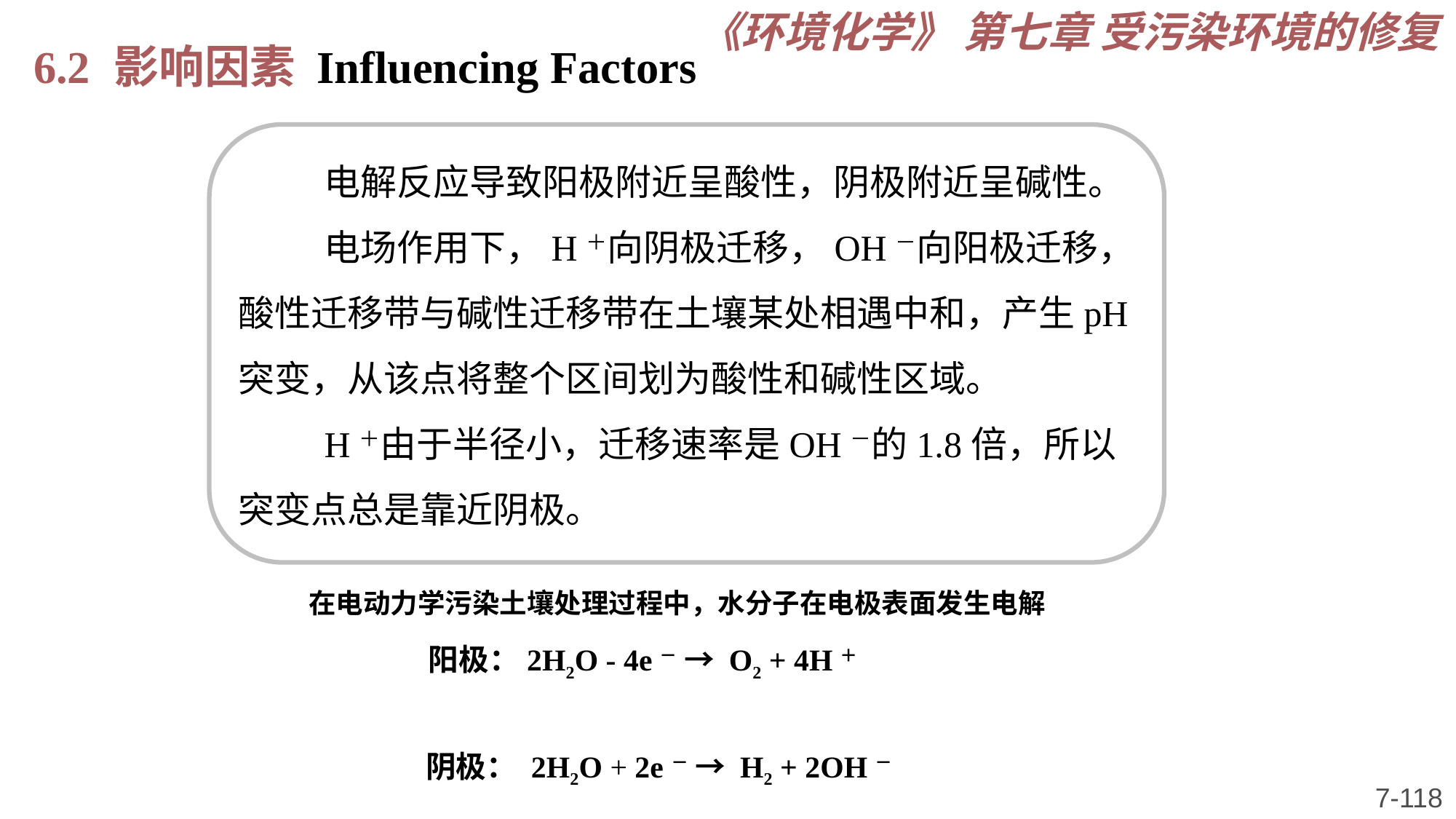

《环境化学》 第七章 受污染环境的修复
6.2 影响因素 Influencing Factors

电解反应导致阳极附近呈酸性，阴极附近呈碱性。
电场作用下，H＋向阴极迁移，OH－向阳极迁移，酸性迁移带与碱性迁移带在土壤某处相遇中和，产生pH突变，从该点将整个区间划为酸性和碱性区域。
H＋由于半径小，迁移速率是OH－的1.8倍，所以突变点总是靠近阴极。
在电动力学污染土壤处理过程中，水分子在电极表面发生电解
 阳极：2H2O - 4e－ → O2 + 4H＋

 阴极： 2H2O + 2e－ → H2 + 2OH－

7-118